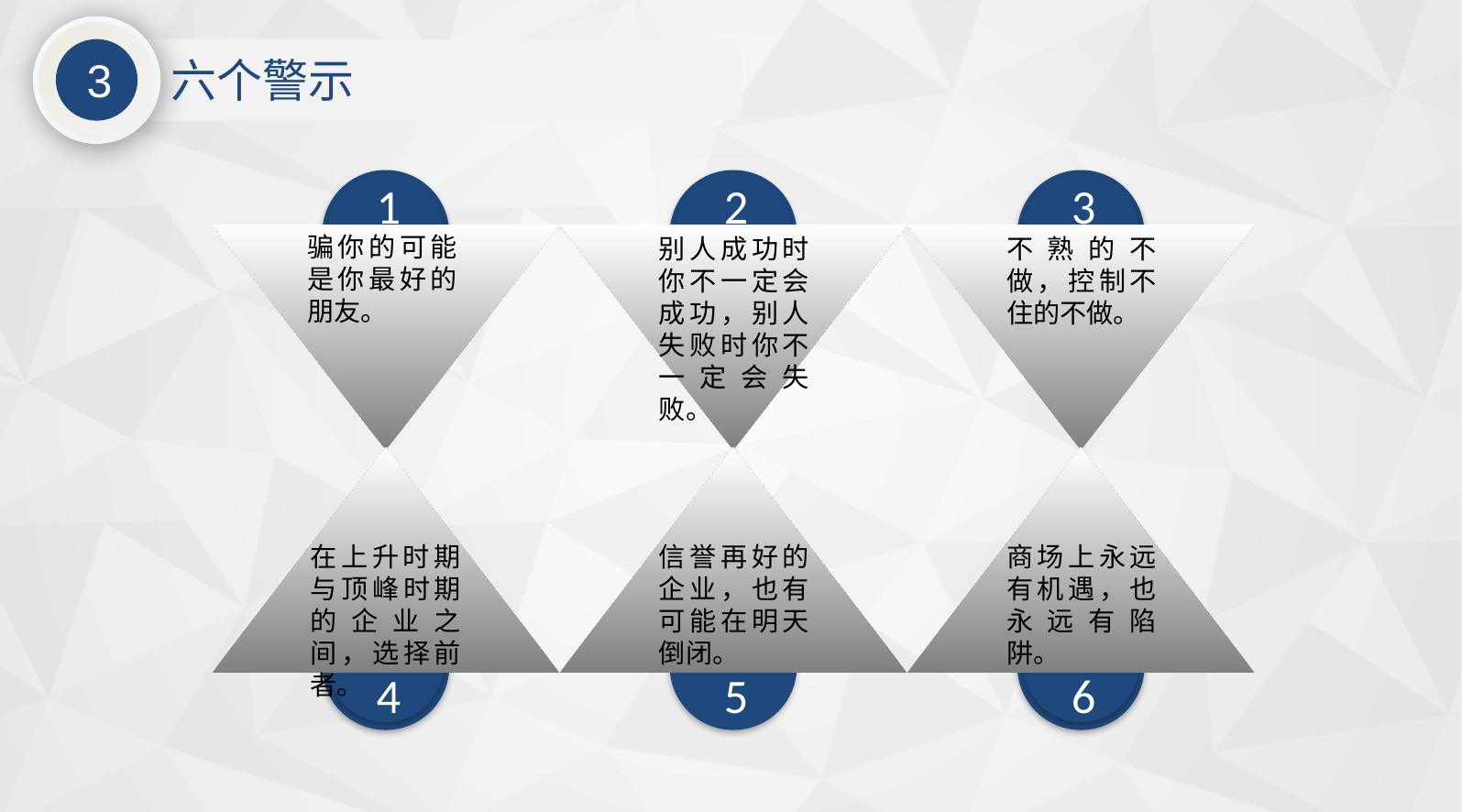

3

六个警示
1

2

3

骗你的可能是你最好的朋友。

不熟的不做，控制不住的不做。
别人成功时你不一定会成功，别人失败时你不一定会失败。

在上升时期与顶峰时期的企业之间，选择前者。
信誉再好的企业，也有可能在明天倒闭。
商场上永远有机遇，也永远有陷阱。

4

5

6